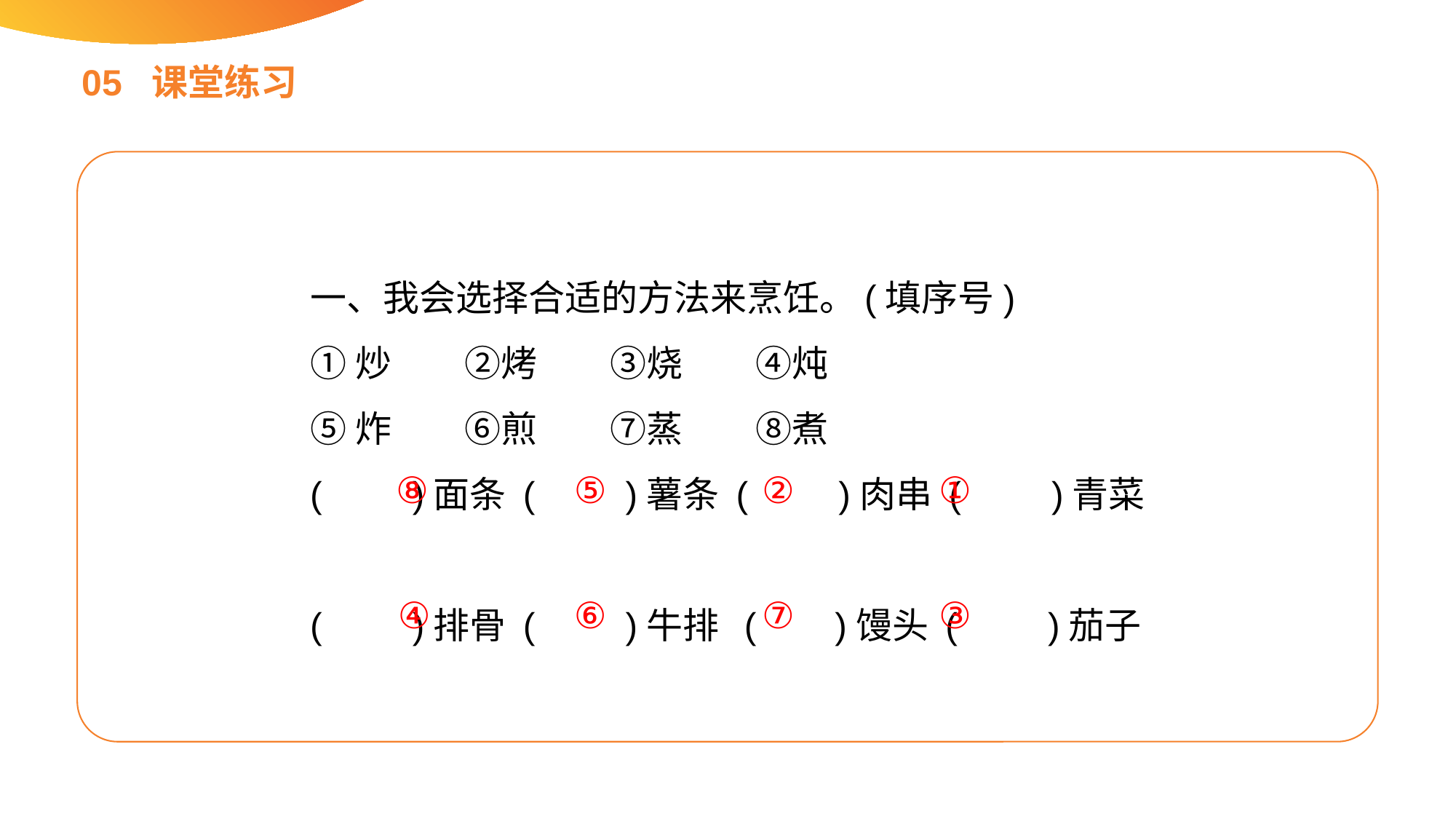

05  课堂练习
一、我会选择合适的方法来烹饪。(填序号)
①炒　　②烤　　③烧　　④炖
⑤炸　　⑥煎　　⑦蒸　　⑧煮
(　　)面条 (　　)薯条 (　　)肉串 (　　)青菜

(　　)排骨 (　　)牛排  (　   )馒头 (　　)茄子
⑧
⑤
②
①
④
⑥
⑦
③